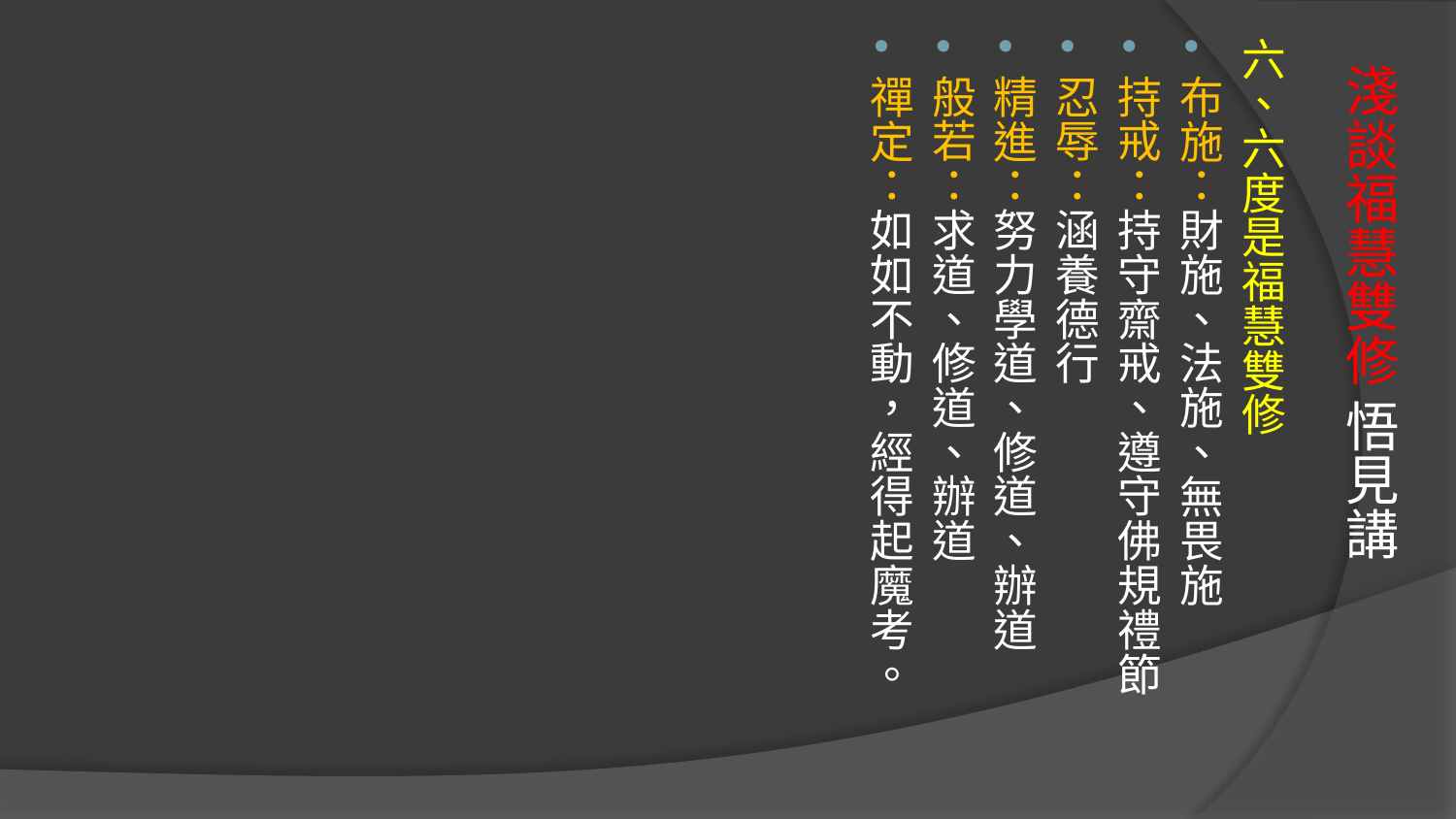

六、六度是福慧雙修
布施：財施、法施、無畏施
持戒：持守齋戒、遵守佛規禮節
忍辱：涵養德行
精進：努力學道、修道、辦道
般若：求道、修道、辦道
禪定：如如不動，經得起魔考。

# 淺談福慧雙修 悟見講